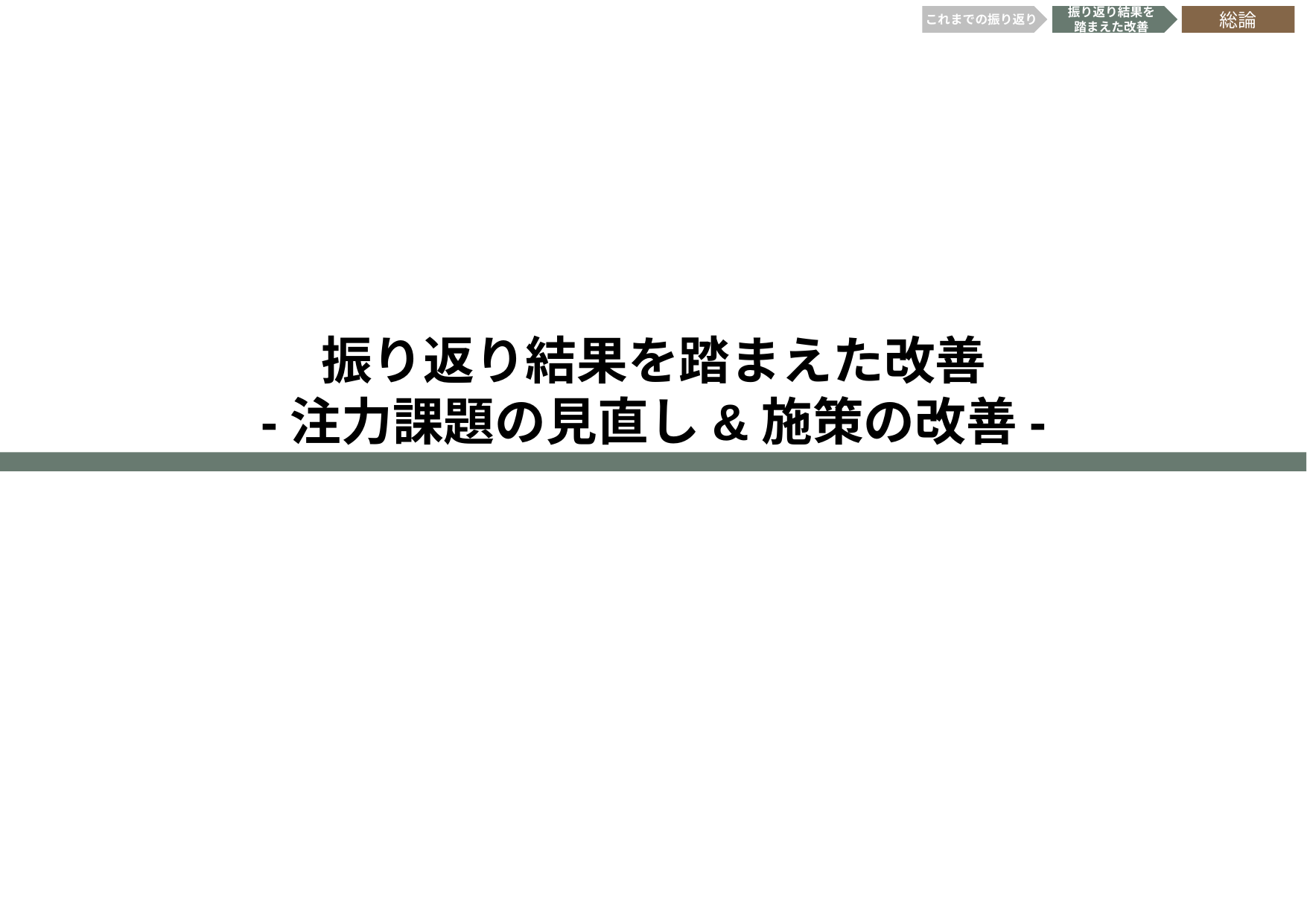

これまでの振り返り
振り返り結果を
踏まえた改善
総論
振り返り結果を踏まえた改善
-注力課題の見直し&施策の改善-